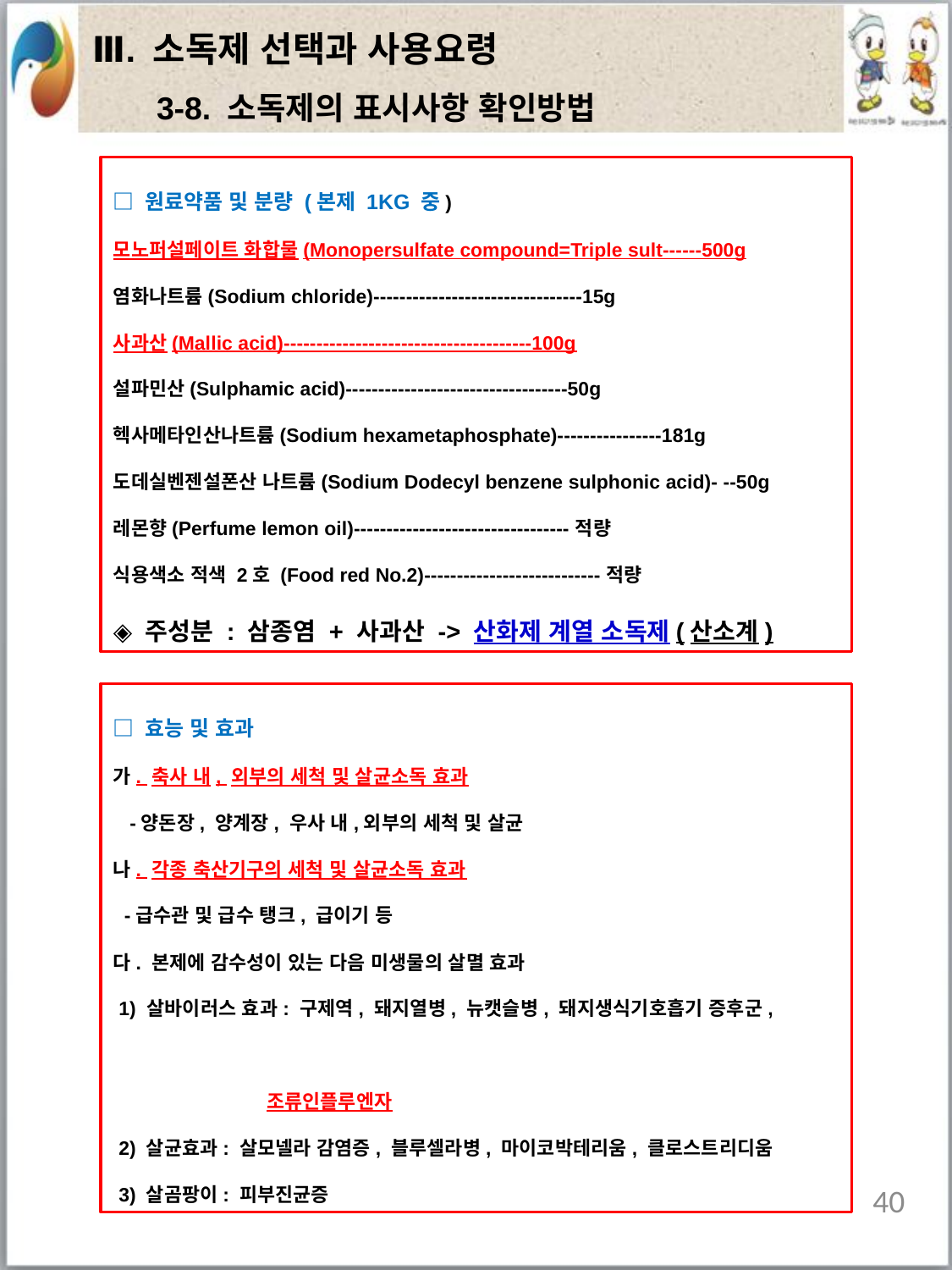

| Ⅲ. 소독제 선택과 사용요령 |
| --- |
3-8. 소독제의 표시사항 확인방법

□ 원료약품 및 분량 (본제 1KG 중)
모노퍼설페이트 화합물(Monopersulfate compound=Triple sult------500g
염화나트륨(Sodium chloride)--------------------------------15g
사과산(Mallic acid)--------------------------------------100g
설파민산(Sulphamic acid)----------------------------------50g
헥사메타인산나트륨(Sodium hexametaphosphate)----------------181g
도데실벤젠설폰산 나트륨(Sodium Dodecyl benzene sulphonic acid)- --50g
레몬향(Perfume lemon oil)---------------------------------적량
식용색소 적색 2호 (Food red No.2)---------------------------적량
◈ 주성분 : 삼종염 + 사과산 -> 산화제 계열 소독제(산소계)

□ 효능 및 효과
가. 축사 내, 외부의 세척 및 살균소독 효과
   -양돈장, 양계장, 우사 내,외부의 세척 및 살균
나. 각종 축산기구의 세척 및 살균소독 효과
  -급수관 및 급수 탱크, 급이기 등
다. 본제에 감수성이 있는 다음 미생물의 살멸 효과
 1) 살바이러스 효과: 구제역, 돼지열병, 뉴캣슬병, 돼지생식기호흡기 증후군,
                           조류인플루엔자
 2) 살균효과: 살모넬라 감염증, 블루셀라병, 마이코박테리움, 클로스트리디움
 3) 살곰팡이: 피부진균증
40